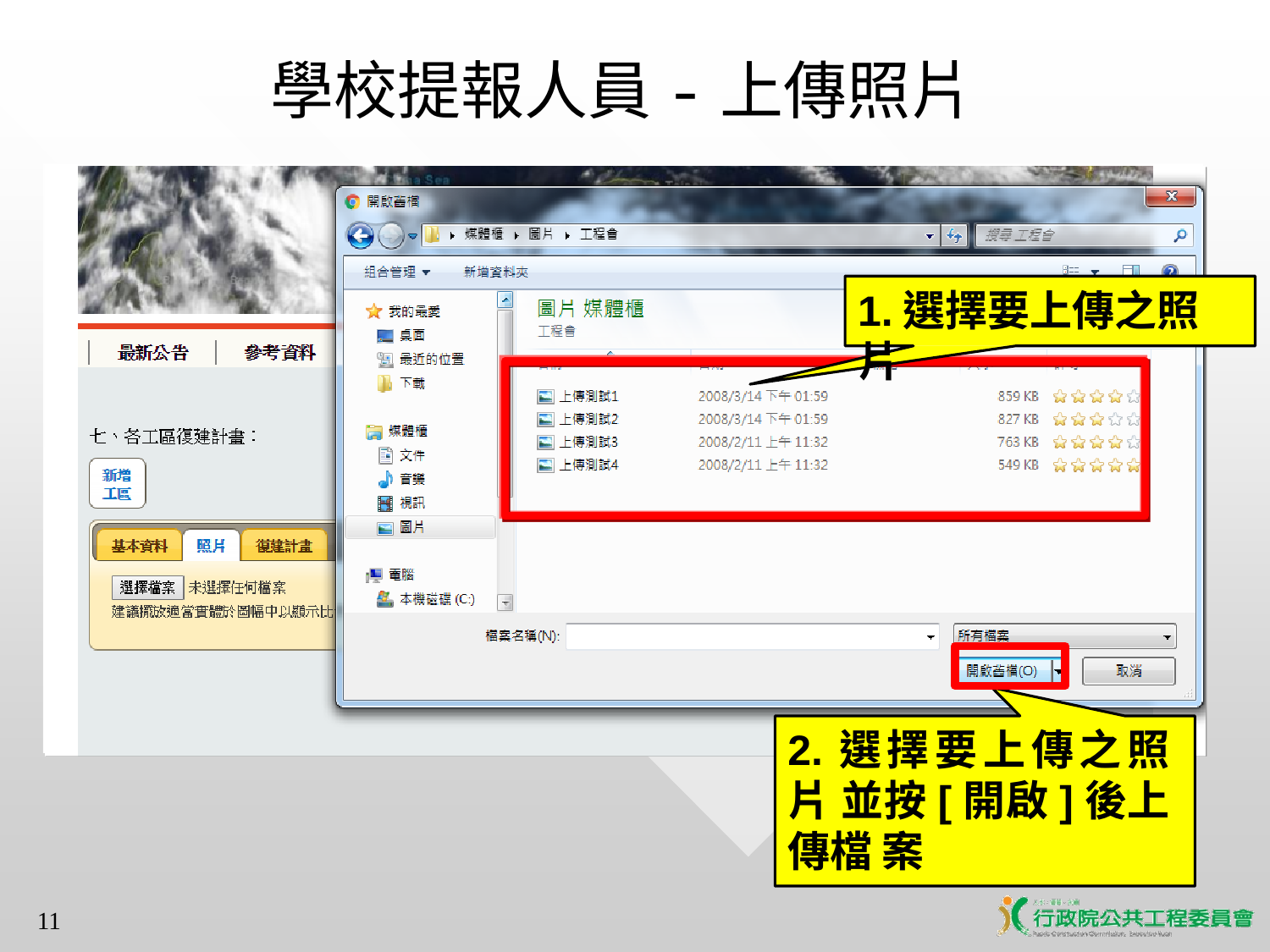

# 學校提報人員-上傳照片

1.選擇要上傳之照片

2.選擇要上傳之照片 並按[開啟]後上傳檔 案
11